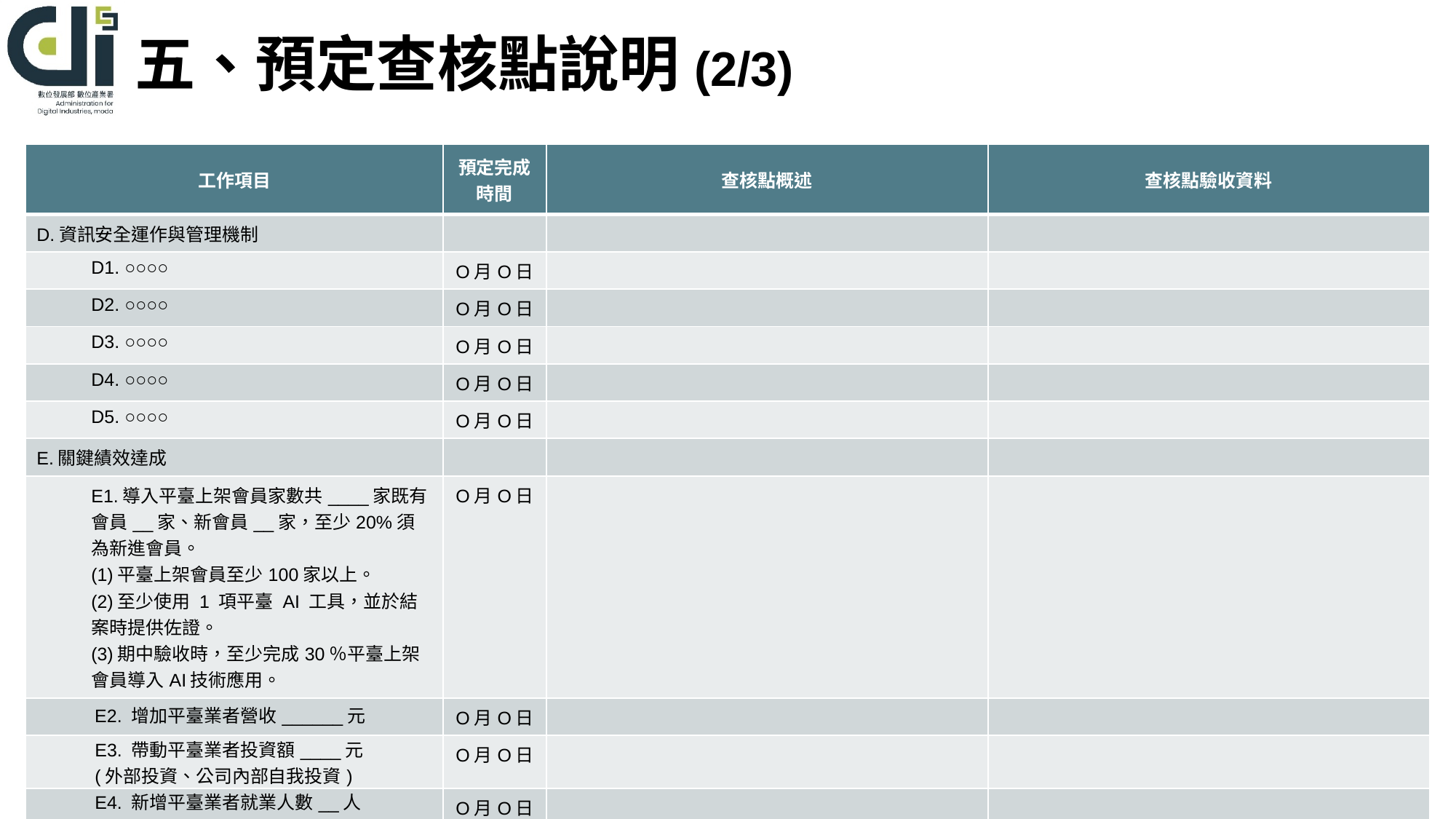

# 五、預定查核點說明(2/3)
| 工作項目 | 預定完成時間 | 查核點概述 | 查核點驗收資料 |
| --- | --- | --- | --- |
| D.資訊安全運作與管理機制 |  |  |  |
| D1. ○○○○ | O月O日 |  |  |
| D2. ○○○○ | O月O日 |  |  |
| D3. ○○○○ | O月O日 |  |  |
| D4. ○○○○ | O月O日 |  |  |
| D5. ○○○○ | O月O日 |  |  |
| E.關鍵績效達成 |  |  |  |
| E1.導入平臺上架會員家數共\_\_\_\_家既有會員\_\_家、新會員\_\_家，至少20%須為新進會員。 (1)平臺上架會員至少100家以上。 (2)至少使用 1 項平臺 AI 工具，並於結案時提供佐證。 (3)期中驗收時，至少完成30％平臺上架會員導入AI技術應用。 | O月O日 |  |  |
| E2. 增加平臺業者營收\_\_\_\_\_\_元 | O月O日 |  |  |
| E3. 帶動平臺業者投資額\_\_\_\_元 (外部投資、公司內部自我投資) | O月O日 |  |  |
| E4. 新增平臺業者就業人數\_\_人 (男\_\_人、女\_\_人) | O月O日 |  |  |
19